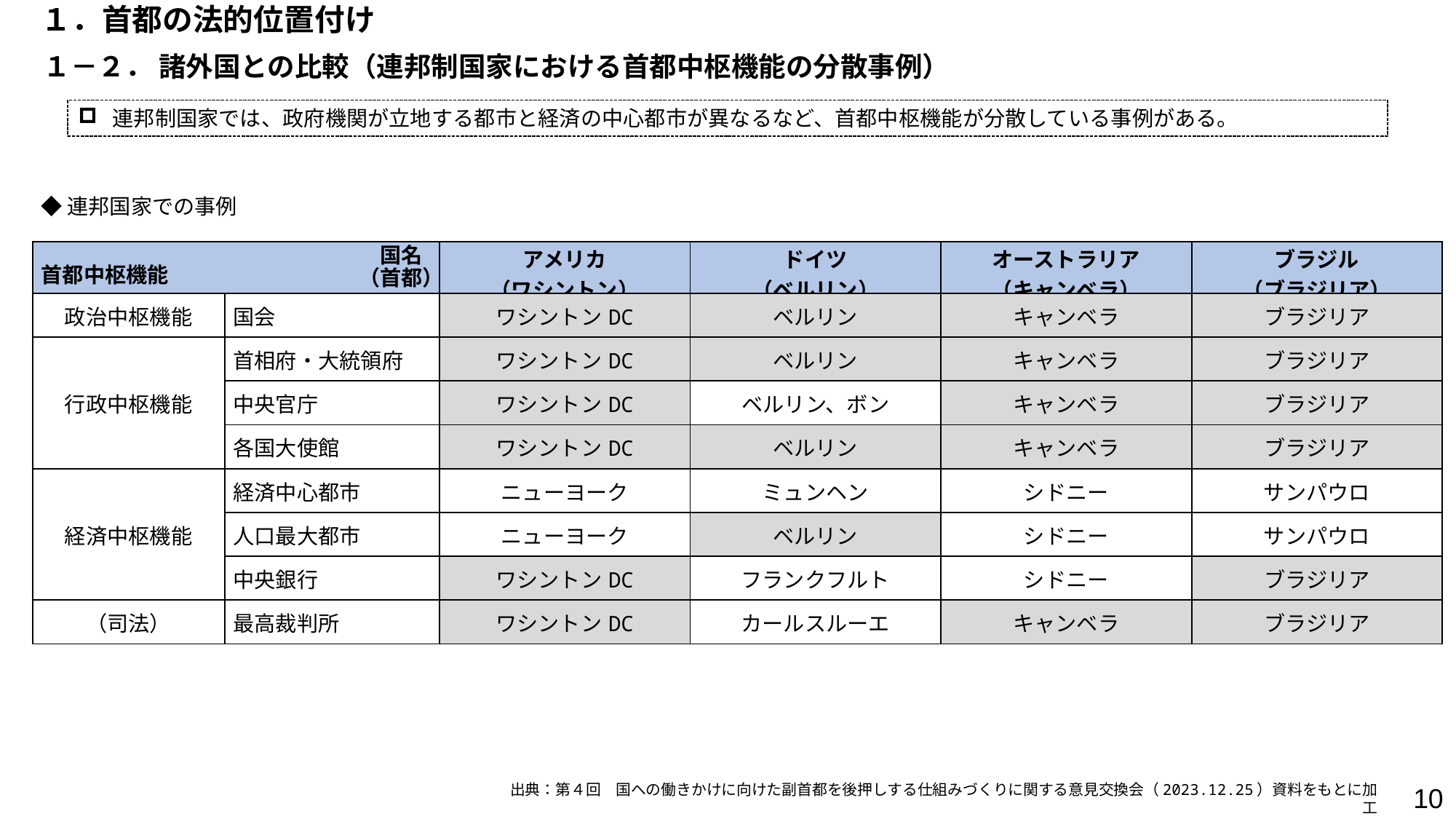

１．首都の法的位置付け
１－２． 諸外国との比較（連邦制国家における首都中枢機能の分散事例）
連邦制国家では、政府機関が立地する都市と経済の中心都市が異なるなど、首都中枢機能が分散している事例がある。
◆連邦国家での事例
国名
（首都）
| 首都中枢機能 |  | アメリカ （ワシントン） | ドイツ （ベルリン） | オーストラリア （キャンベラ） | ブラジル （ブラジリア） |
| --- | --- | --- | --- | --- | --- |
| 政治中枢機能 | 国会 | ワシントンDC | ベルリン | キャンベラ | ブラジリア |
| 行政中枢機能 | 首相府・大統領府 | ワシントンDC | ベルリン | キャンベラ | ブラジリア |
|  | 中央官庁 | ワシントンDC | ベルリン、ボン | キャンベラ | ブラジリア |
|  | 各国大使館 | ワシントンDC | ベルリン | キャンベラ | ブラジリア |
| 経済中枢機能 | 経済中心都市 | ニューヨーク | ミュンヘン | シドニー | サンパウロ |
|  | 人口最大都市 | ニューヨーク | ベルリン | シドニー | サンパウロ |
|  | 中央銀行 | ワシントンDC | フランクフルト | シドニー | ブラジリア |
| （司法） | 最高裁判所 | ワシントンDC | カールスルーエ | キャンベラ | ブラジリア |
出典：第４回　国への働きかけに向けた副首都を後押しする仕組みづくりに関する意見交換会（2023.12.25）資料をもとに加工
10